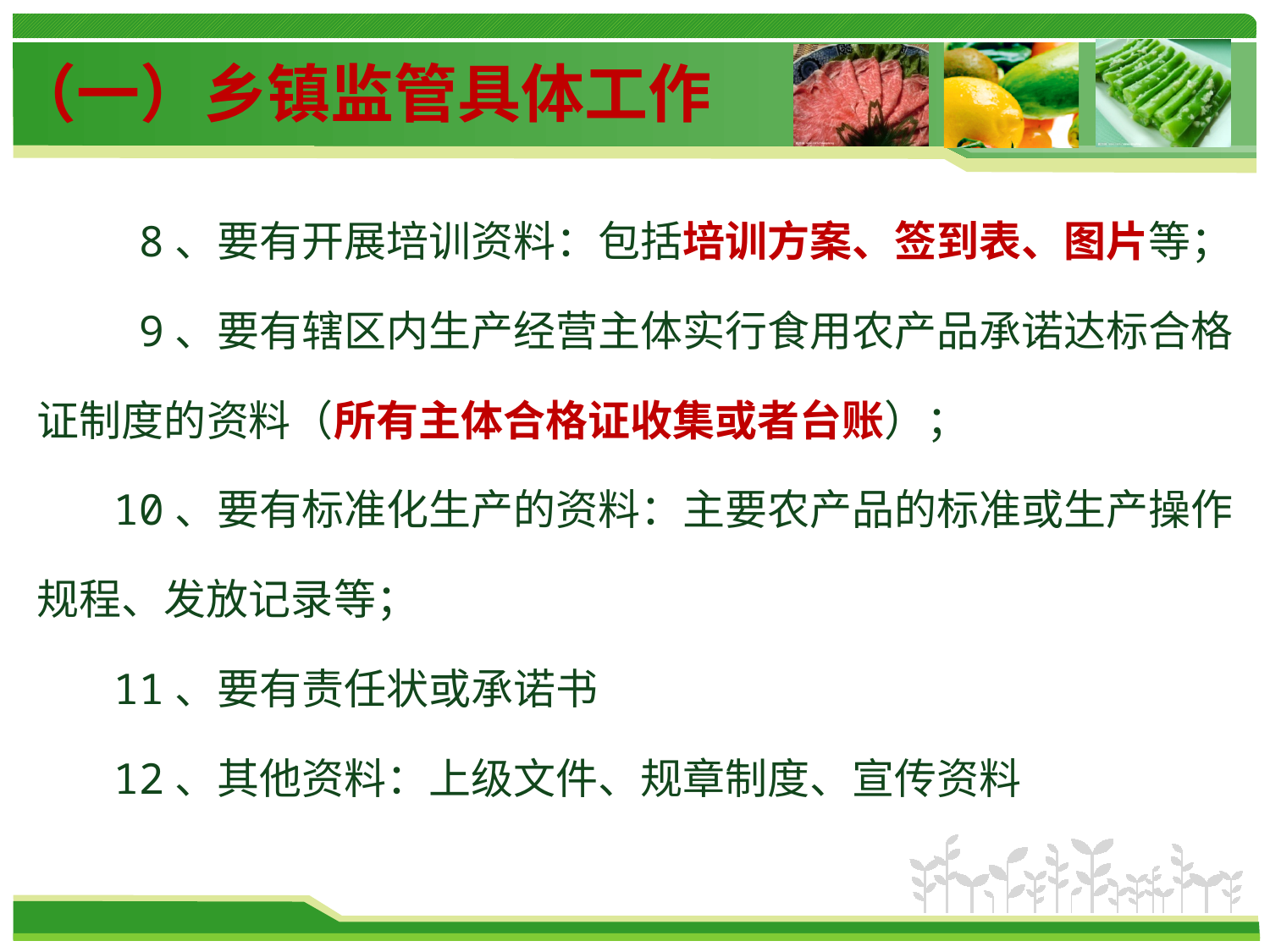

（一）乡镇监管具体工作
    8、要有开展培训资料：包括培训方案、签到表、图片等；
    9、要有辖区内生产经营主体实行食用农产品承诺达标合格证制度的资料（所有主体合格证收集或者台账）；
   10、要有标准化生产的资料：主要农产品的标准或生产操作规程、发放记录等；
   11、要有责任状或承诺书
   12、其他资料：上级文件、规章制度、宣传资料